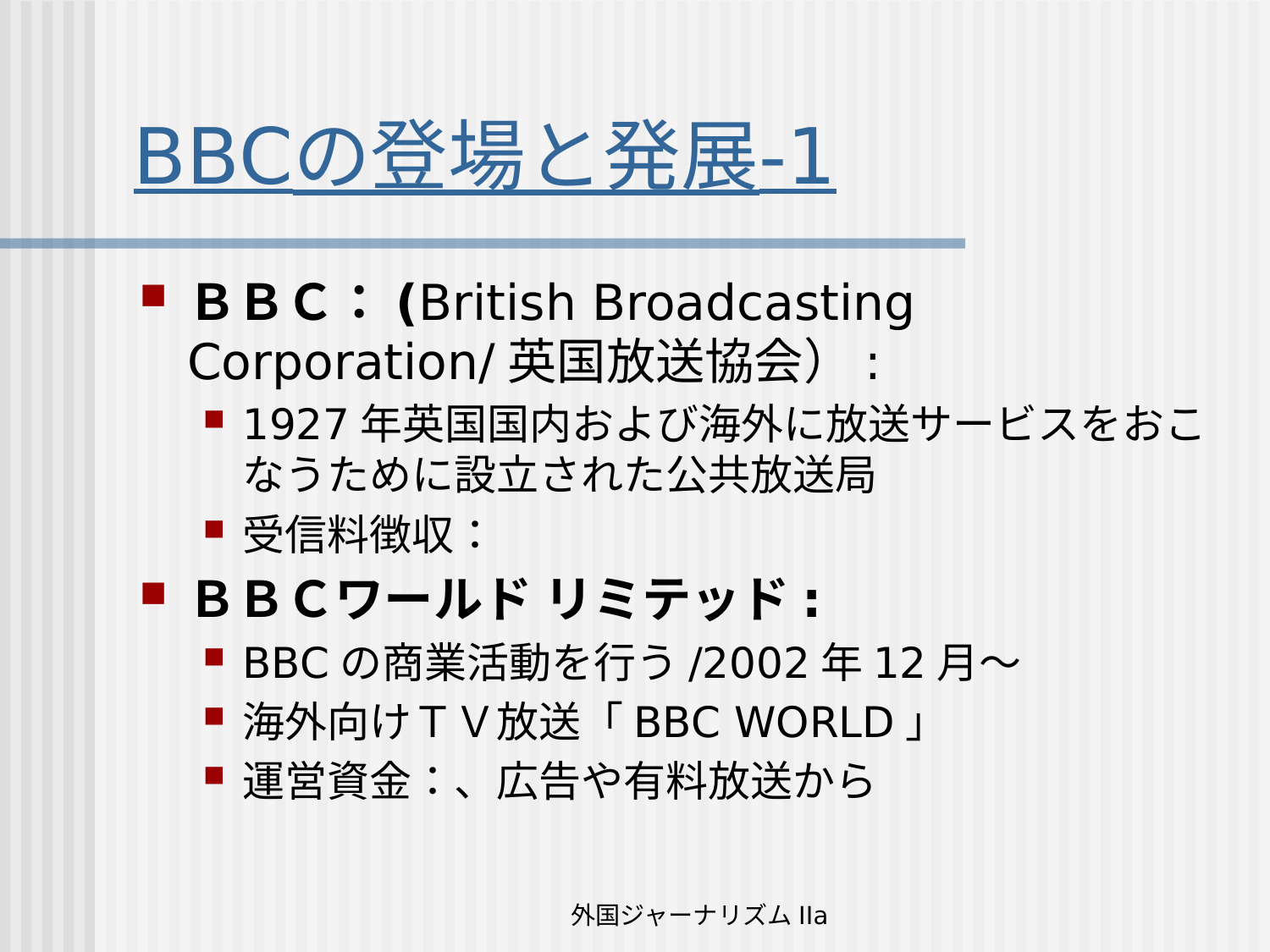

# BBCの登場と発展-1
ＢＢＣ：(British Broadcasting Corporation/英国放送協会）:
1927年英国国内および海外に放送サービスをおこなうために設立された公共放送局
受信料徴収：
ＢＢＣワールド リミテッド:
BBCの商業活動を行う/2002年12月～
海外向けＴＶ放送「BBC WORLD」
運営資金：、広告や有料放送から
外国ジャーナリズムIIa